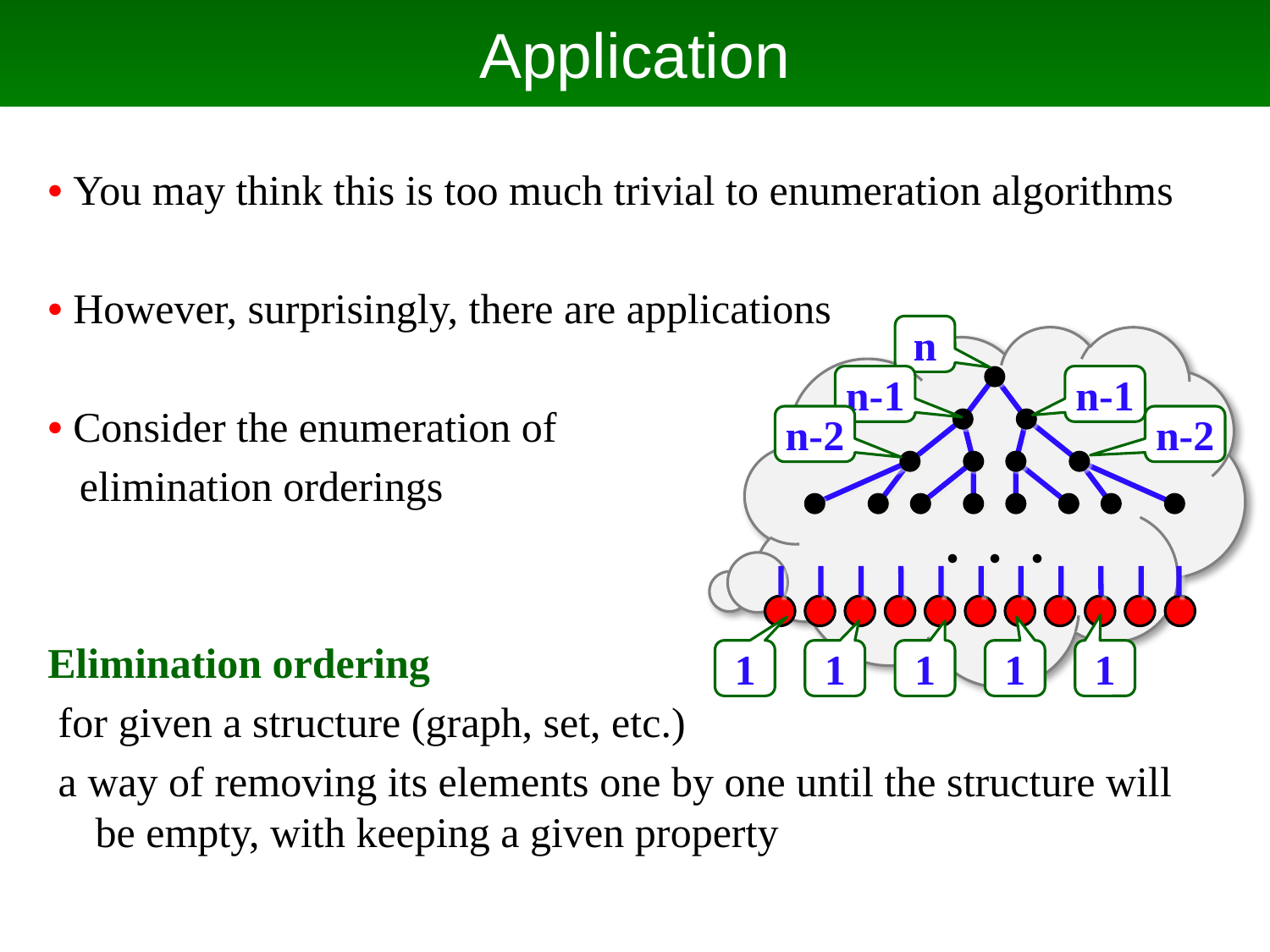

# Application
• You may think this is too much trivial to enumeration algorithms

• However, surprisingly, there are applications

• Consider the enumeration of
   elimination orderings

Elimination ordering
 for given a structure (graph, set, etc.)
 a way of removing its elements one by one until the structure will be empty, with keeping a given property

n

n-1
n-1

n-2
n-2

・・・

1
1
1
1
1